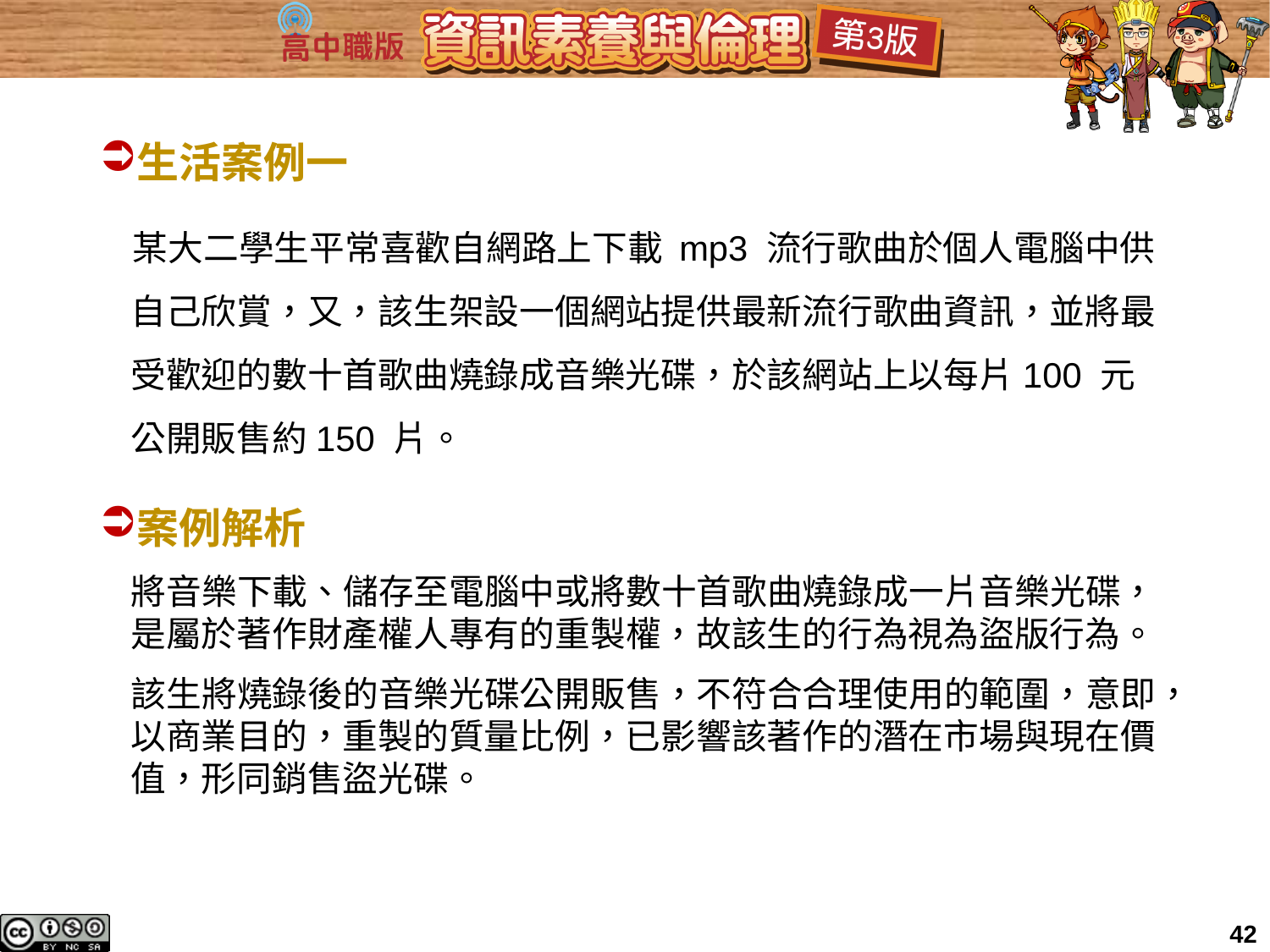

生活案例一
某大二學生平常喜歡自網路上下載 mp3 流行歌曲於個人電腦中供自己欣賞，又，該生架設一個網站提供最新流行歌曲資訊，並將最受歡迎的數十首歌曲燒錄成音樂光碟，於該網站上以每片100 元公開販售約150 片。
案例解析
將音樂下載、儲存至電腦中或將數十首歌曲燒錄成一片音樂光碟，是屬於著作財產權人專有的重製權，故該生的行為視為盜版行為。
該生將燒錄後的音樂光碟公開販售，不符合合理使用的範圍，意即，以商業目的，重製的質量比例，已影響該著作的潛在市場與現在價值，形同銷售盜光碟。
42